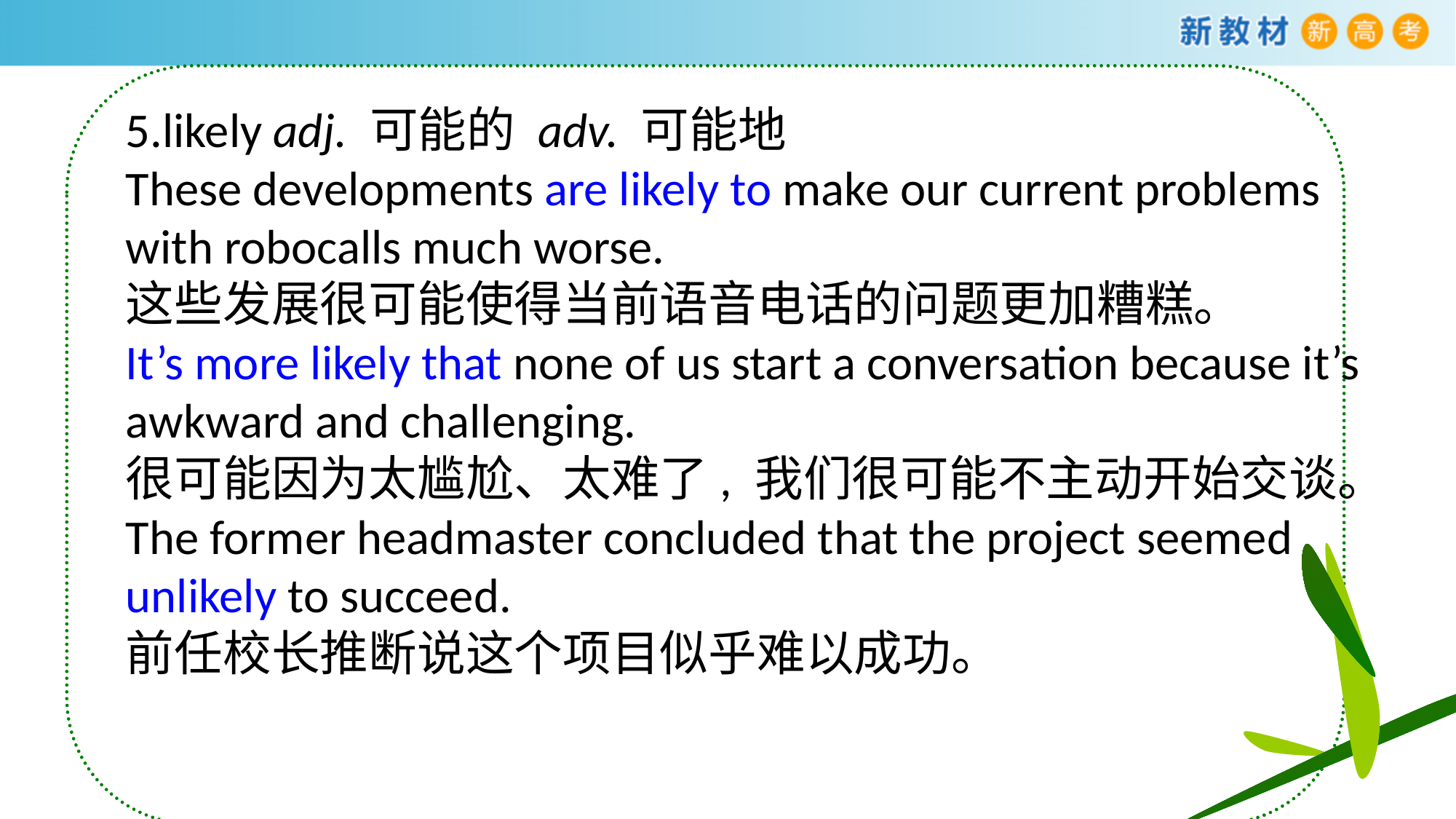

5.likely adj. 可能的 adv. 可能地
These developments are likely to make our current problems with robocalls much worse.
这些发展很可能使得当前语音电话的问题更加糟糕。
It’s more likely that none of us start a conversation because it’s awkward and challenging.
很可能因为太尴尬、太难了, 我们很可能不主动开始交谈。
The former headmaster concluded that the project seemed unlikely to succeed.
前任校长推断说这个项目似乎难以成功。